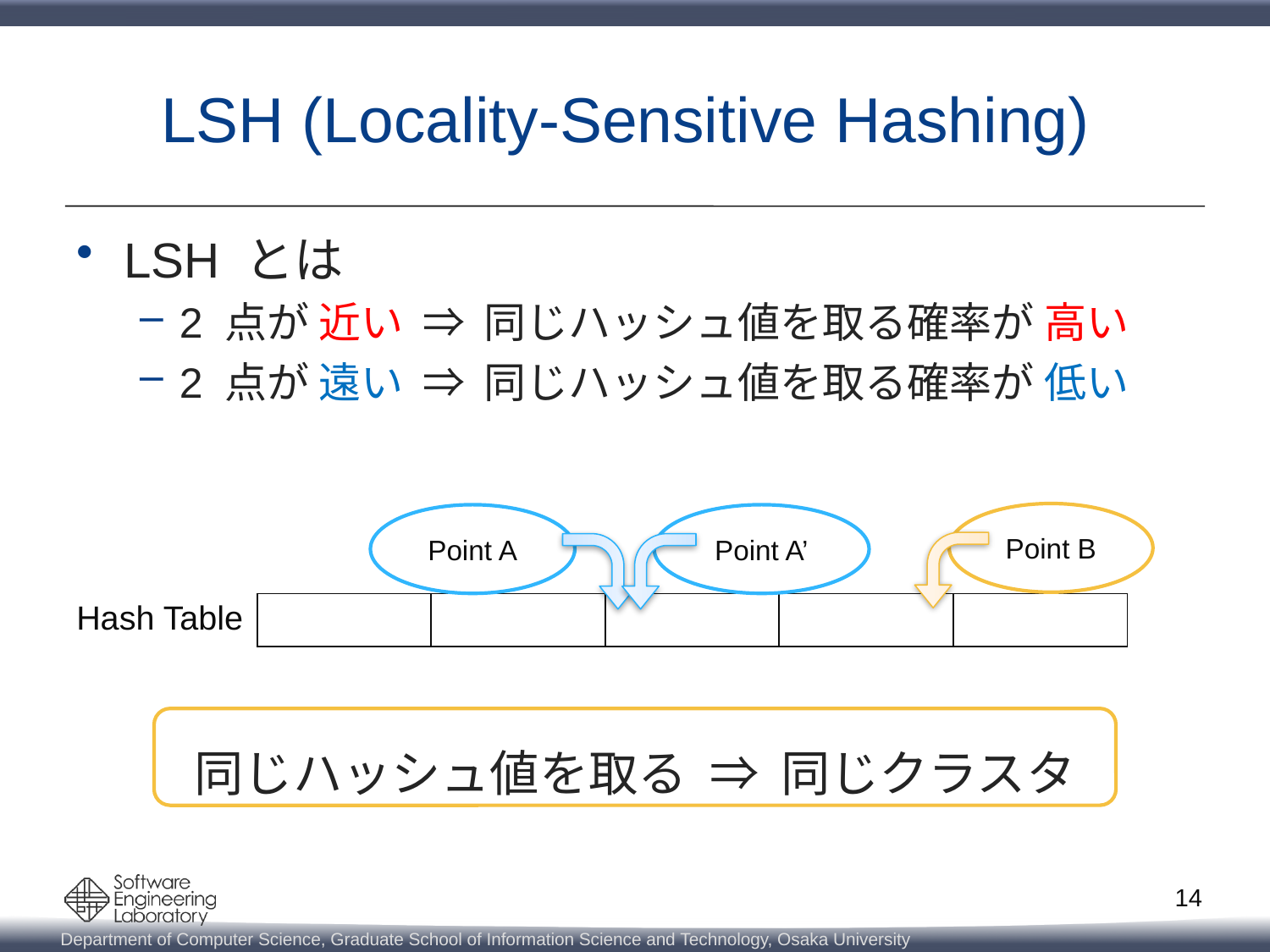

# LSH (Locality-Sensitive Hashing)
LSH とは
2 点が 近い  ⇒  同じハッシュ値を取る確率が 高い
2 点が 遠い  ⇒  同じハッシュ値を取る確率が 低い

Point B
Point A
Point A’

| Hash Table |  |  |  |  |  |
| --- | --- | --- | --- | --- | --- |
同じハッシュ値を取る  ⇒  同じクラスタ
14